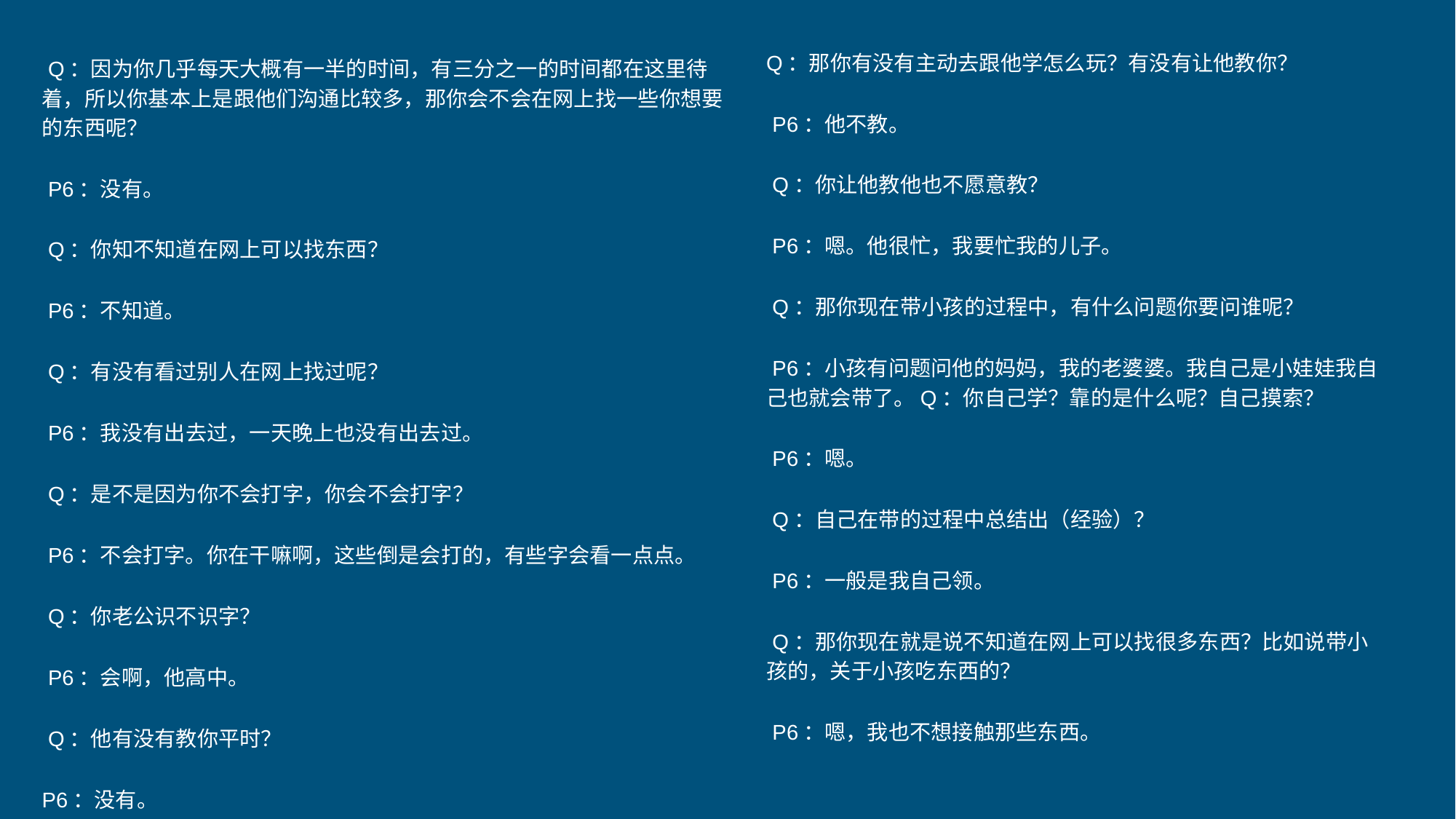

Q：那你有没有主动去跟他学怎么玩？有没有让他教你？
P6：他不教。
Q：你让他教他也不愿意教？
P6：嗯。他很忙，我要忙我的儿子。
Q：那你现在带小孩的过程中，有什么问题你要问谁呢？
P6：小孩有问题问他的妈妈，我的老婆婆。我自己是小娃娃我自己也就会带了。Q：你自己学？靠的是什么呢？自己摸索？
P6：嗯。
Q：自己在带的过程中总结出（经验）？
P6：一般是我自己领。
Q：那你现在就是说不知道在网上可以找很多东西？比如说带小孩的，关于小孩吃东西的？
P6：嗯，我也不想接触那些东西。

Q：因为你几乎每天大概有一半的时间，有三分之一的时间都在这里待着，所以你基本上是跟他们沟通比较多，那你会不会在网上找一些你想要的东西呢？
P6：没有。
Q：你知不知道在网上可以找东西？
P6：不知道。
Q：有没有看过别人在网上找过呢？
P6：我没有出去过，一天晚上也没有出去过。
Q：是不是因为你不会打字，你会不会打字？
P6：不会打字。你在干嘛啊，这些倒是会打的，有些字会看一点点。
Q：你老公识不识字？
P6：会啊，他高中。
Q：他有没有教你平时？
P6：没有。